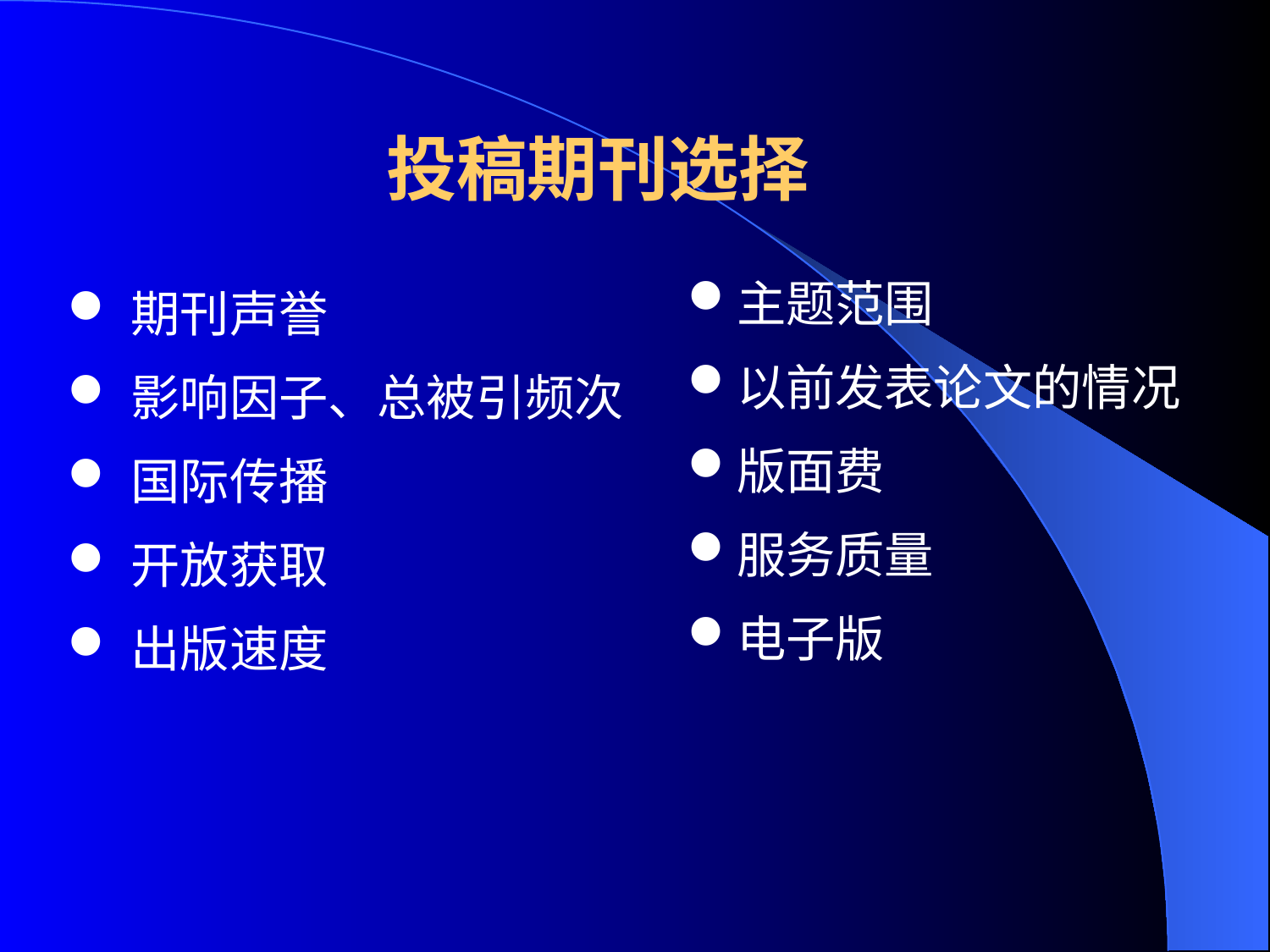

投稿期刊选择
主题范围
以前发表论文的情况
版面费
服务质量
电子版

期刊声誉
影响因子、总被引频次
国际传播
开放获取
出版速度